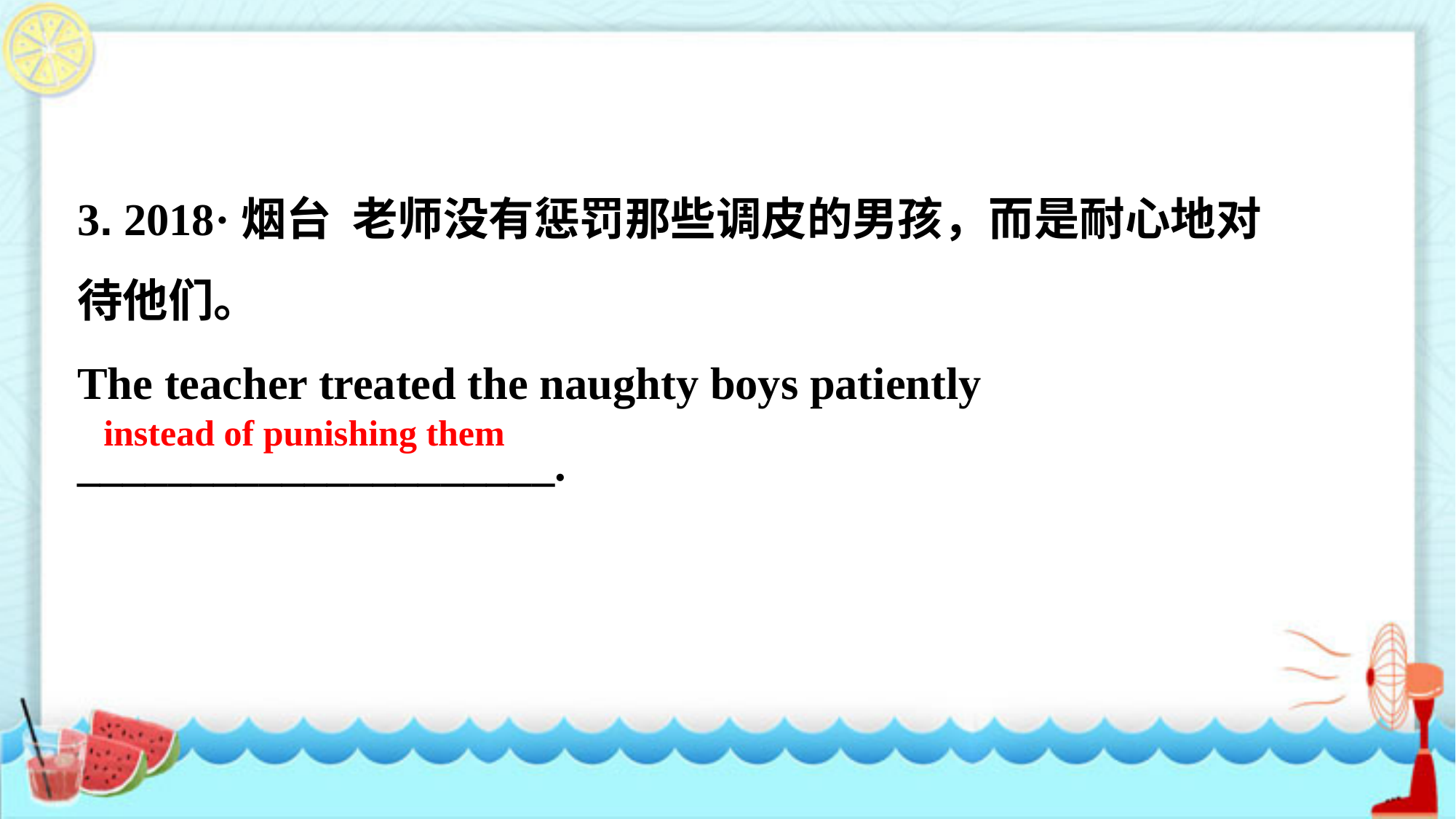

3. 2018·烟台  老师没有惩罚那些调皮的男孩，而是耐心地对待他们。
The teacher treated the naughty boys patiently   _____________________.
instead of punishing them